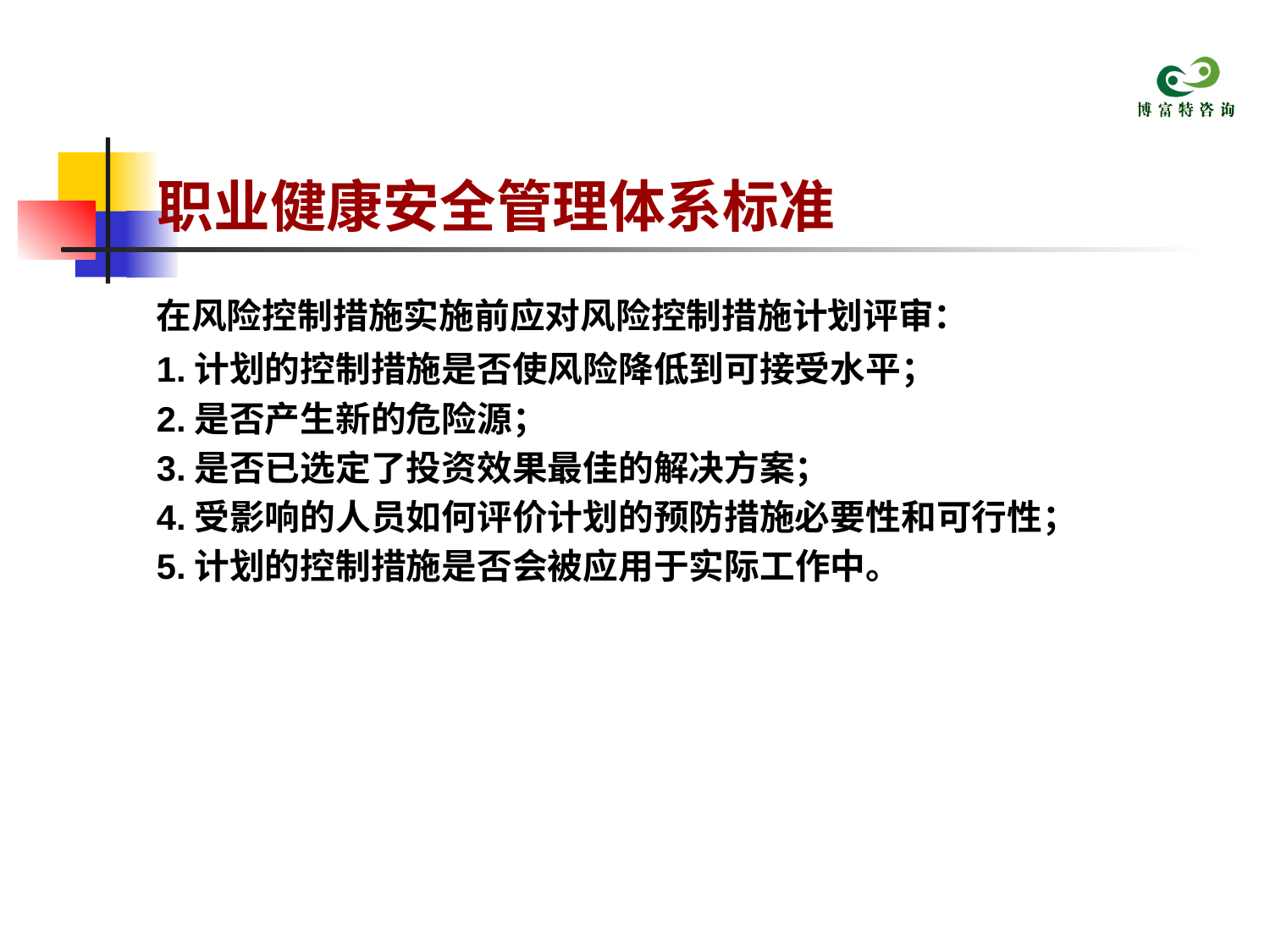

# 职业健康安全管理体系标准
  在风险控制措施实施前应对风险控制措施计划评审：
    1.计划的控制措施是否使风险降低到可接受水平；
    2.是否产生新的危险源；
    3.是否已选定了投资效果最佳的解决方案；
    4.受影响的人员如何评价计划的预防措施必要性和可行性；
    5.计划的控制措施是否会被应用于实际工作中。
71